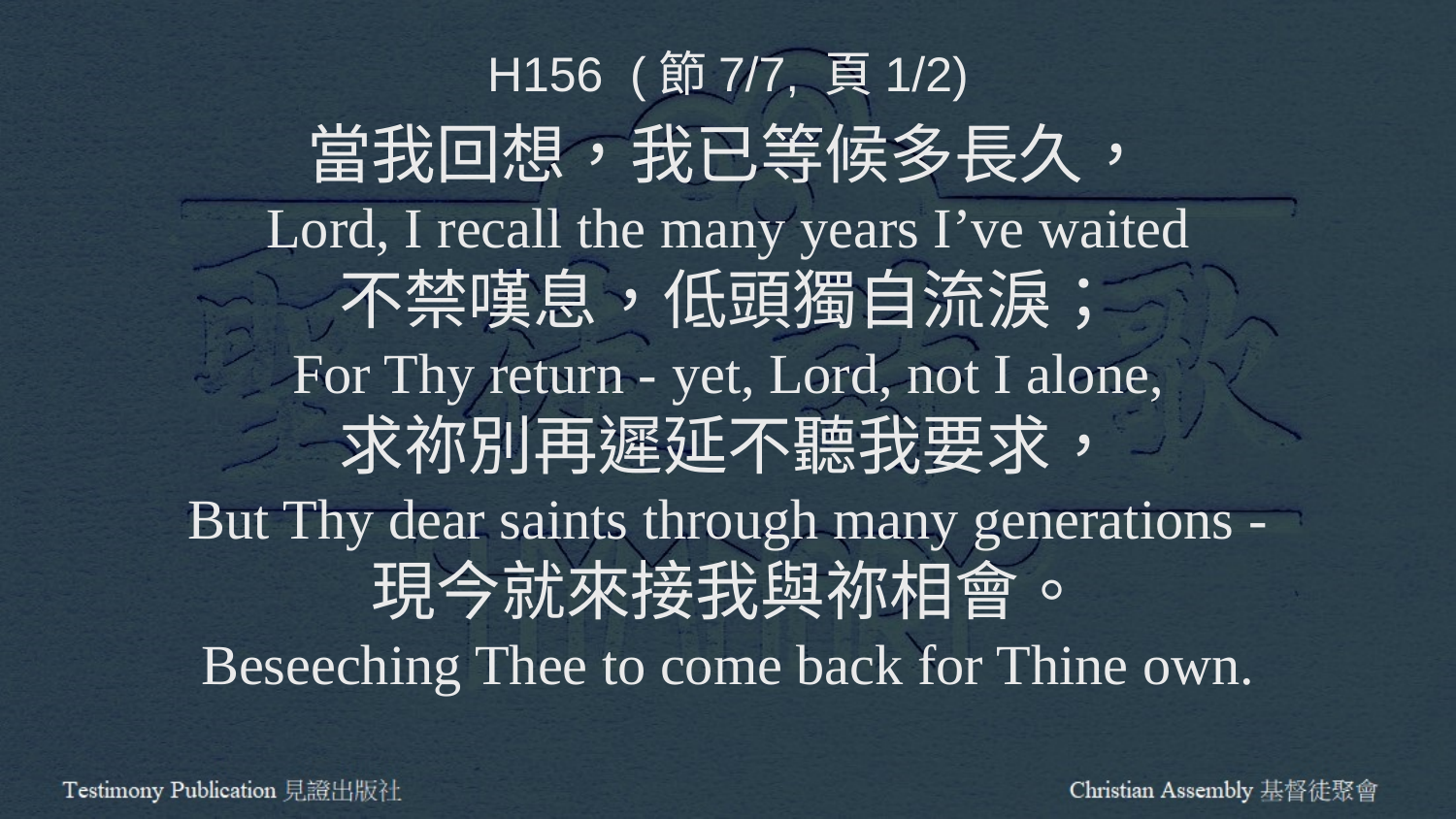

H156  (節7/7, 頁1/2)
當我回想，我已等候多長久，
Lord, I recall the many years I’ve waited
不禁嘆息，低頭獨自流淚；
For Thy return - yet, Lord, not I alone,
求祢別再遲延不聽我要求，
But Thy dear saints through many generations -
現今就來接我與祢相會。
Beseeching Thee to come back for Thine own.